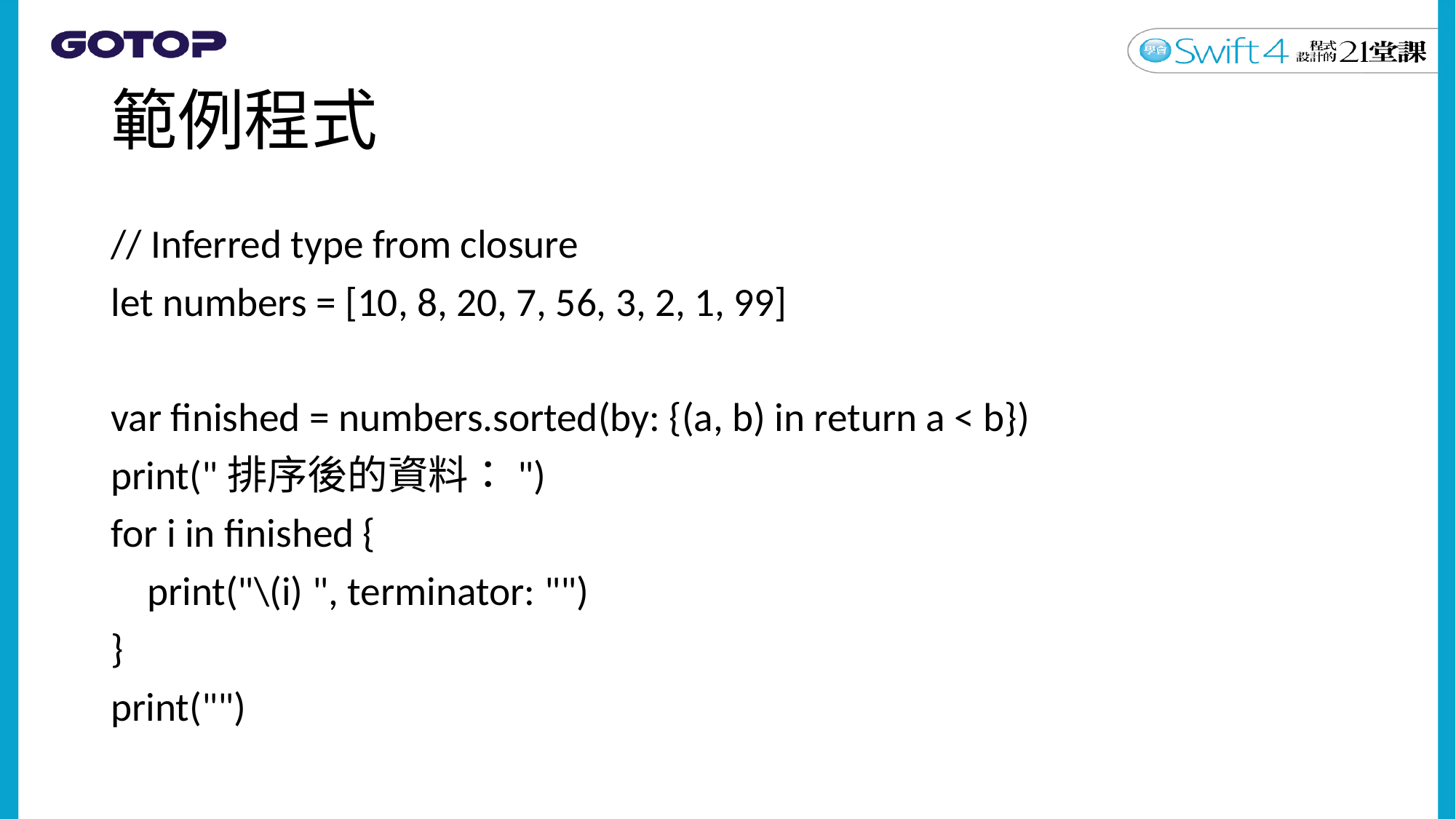

# 範例程式
// Inferred type from closure
let numbers = [10, 8, 20, 7, 56, 3, 2, 1, 99]

var finished = numbers.sorted(by: {(a, b) in return a < b})
print("排序後的資料：")
for i in finished {
    print("\(i) ", terminator: "")
}
print("")